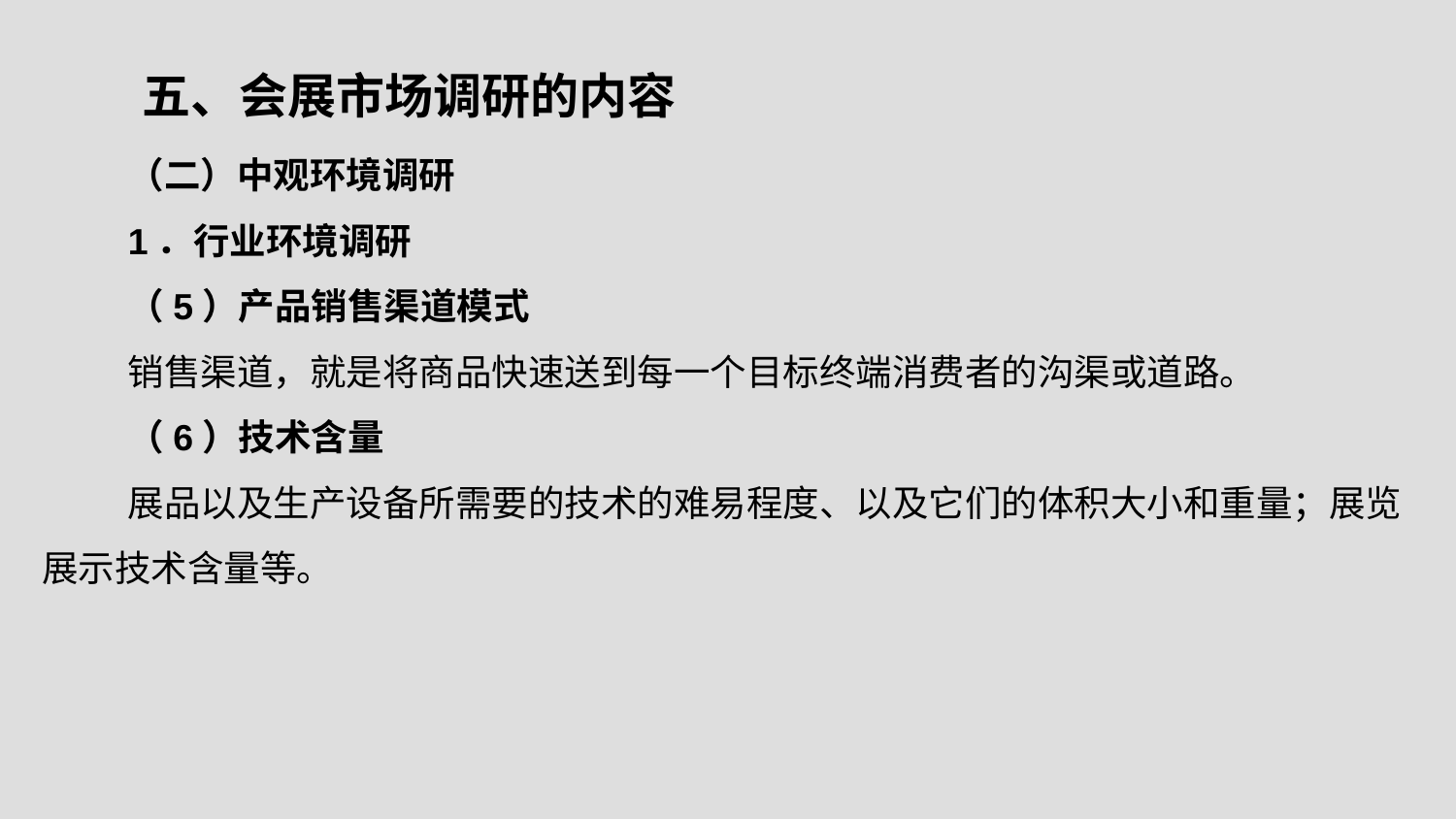

# 五、会展市场调研的内容
（二）中观环境调研
1．行业环境调研
（5）产品销售渠道模式
销售渠道，就是将商品快速送到每一个目标终端消费者的沟渠或道路。
（6）技术含量
展品以及生产设备所需要的技术的难易程度、以及它们的体积大小和重量；展览展示技术含量等。